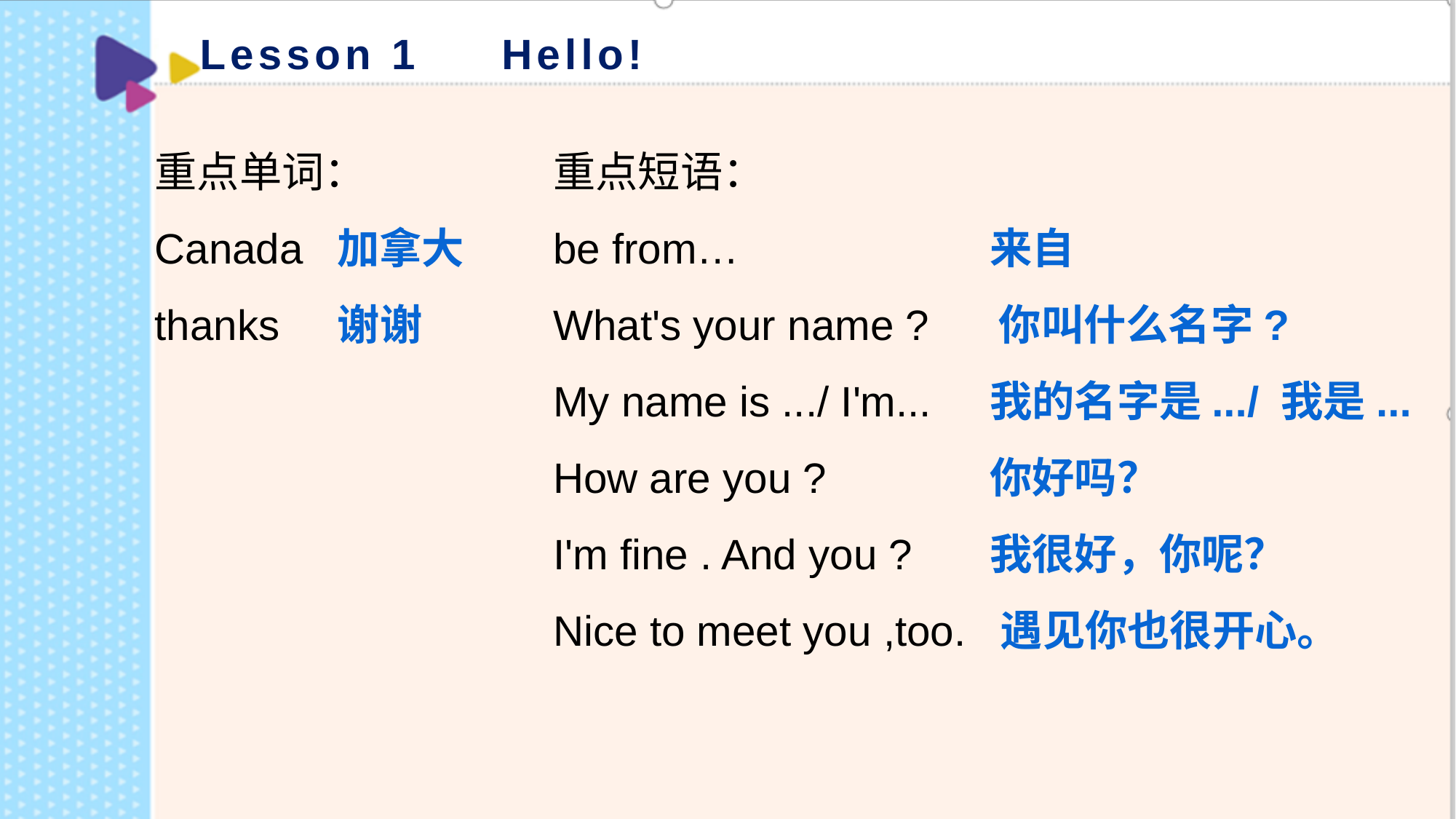

Lesson 1     Hello!
重点单词：
Canada  加拿大
thanks    谢谢

重点短语：
be from…                     	来自
What's your name ?     你叫什么名字?
My name is .../ I'm...  	我的名字是.../ 我是...
How are you ?  		你好吗？
I'm fine . And you ?   	我很好，你呢？
Nice to meet you ,too.  遇见你也很开心。